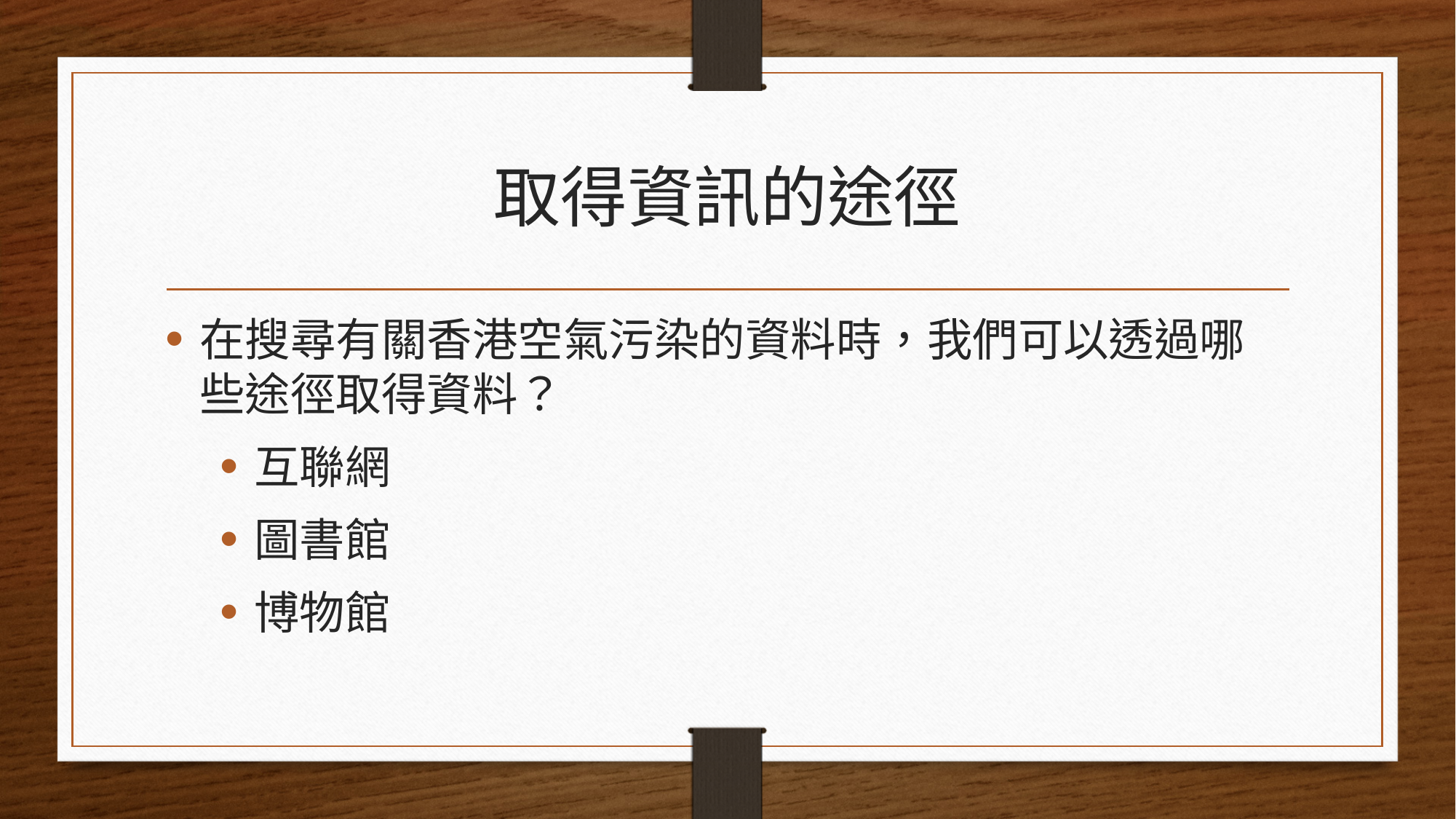

# 取得資訊的途徑
在搜尋有關香港空氣污染的資料時，我們可以透過哪些途徑取得資料？
互聯網
圖書館
博物館